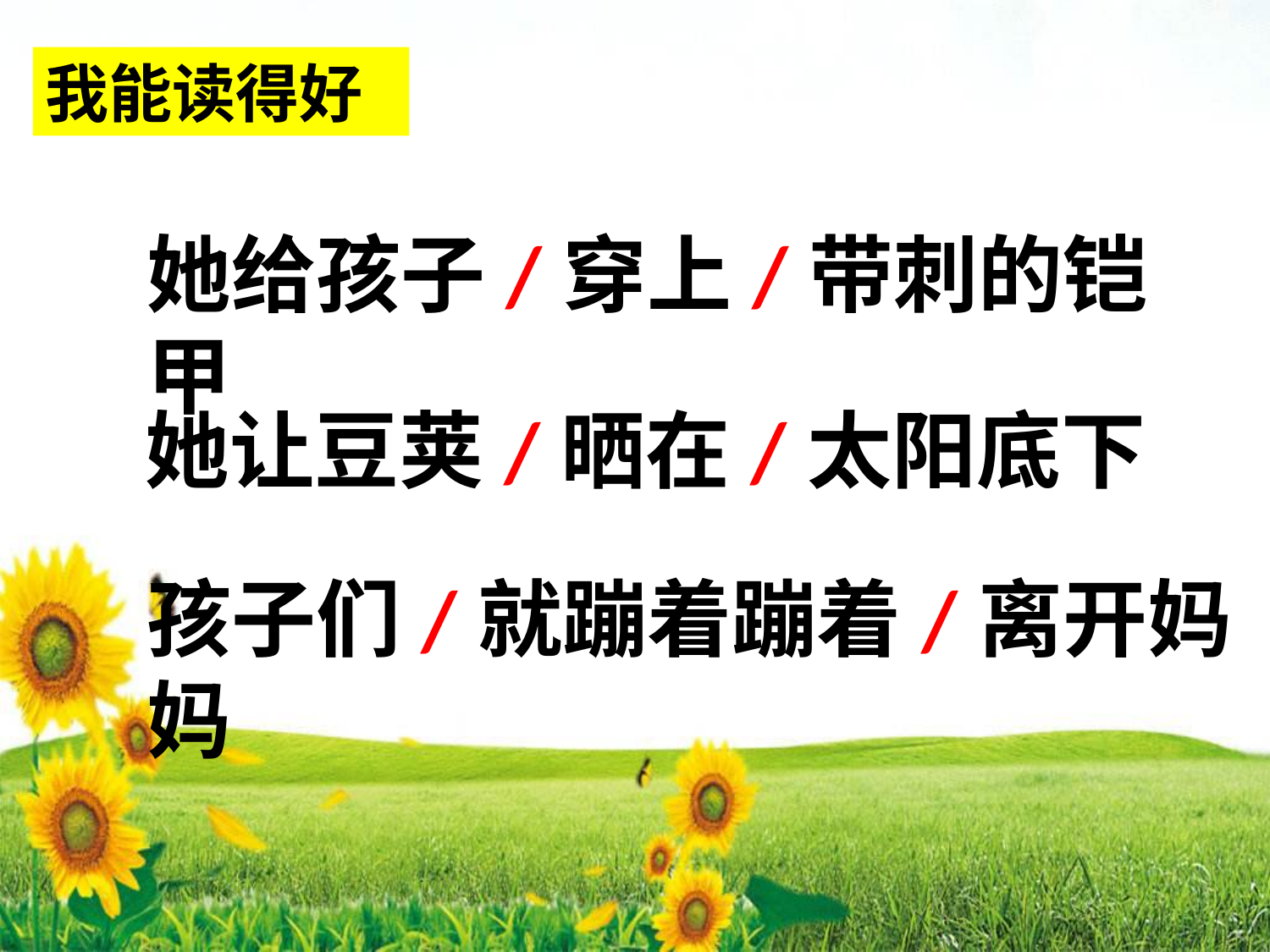

我能读得好
她给孩子/穿上/带刺的铠甲
她让豆荚/晒在/太阳底下
孩子们/就蹦着蹦着/离开妈妈